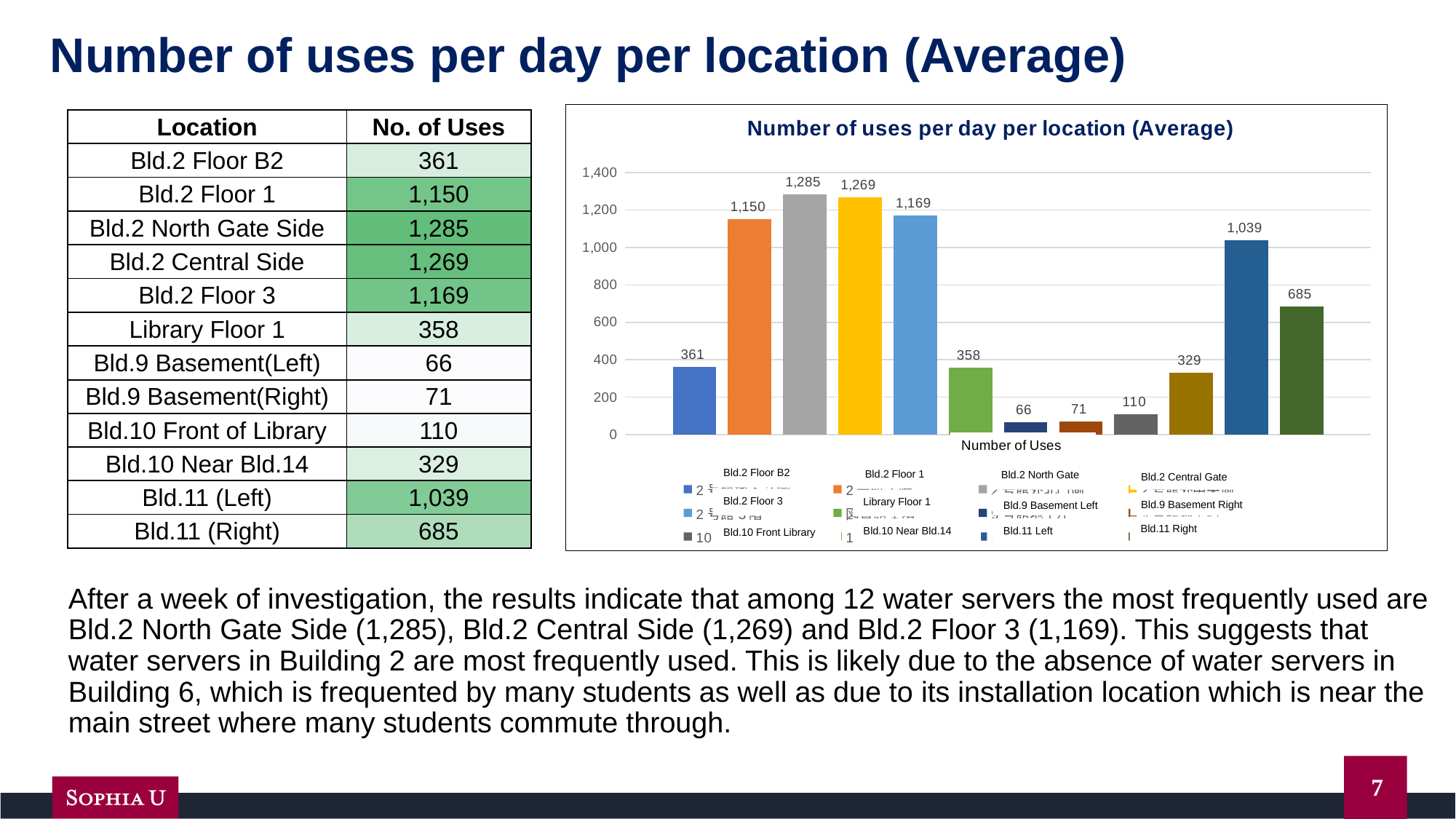

# Number of uses per day per location (Average)

### Chart: Number of uses per day per location (Average)

| Category | 2号館地下2階　 | 2号館1階　 | 2号館外北門側　 | 2号館外中央側　 | 2号館3階　 | 図書館1階 | 9号館地下左　 | 9号館地下右　 | 10号館外図書館前　 | 10号館外14号館側 | 11号館ピロティ左　 | 11号館ピロティ右　 |
|---|---|---|---|---|---|---|---|---|---|---|---|---|
| 利用回数 | 361.0 | 1150.0 | 1285.0 | 1269.0 | 1169.0 | 358.0 | 66.0 | 71.0 | 110.0 | 329.0 | 1039.0 | 685.0 |
| Location | No. of Uses |
| --- | --- |
| Bld.2 Floor B2 | 361 |
| Bld.2 Floor 1 | 1,150 |
| Bld.2 North Gate Side | 1,285 |
| Bld.2 Central Side | 1,269 |
| Bld.2 Floor 3 | 1,169 |
| Library Floor 1 | 358 |
| Bld.9 Basement(Left) | 66 |
| Bld.9 Basement(Right) | 71 |
| Bld.10 Front of Library | 110 |
| Bld.10 Near Bld.14 | 329 |
| Bld.11 (Left) | 1,039 |
| Bld.11 (Right) | 685 |
Bld.2 Floor B2
Bld.2 Floor 1
Bld.2 North Gate
Bld.2 Central Gate
Bld.2 Floor 3
Library Floor 1
Bld.9 Basement Right
Bld.9 Basement Left
Bld.11 Right
Bld.10 Near Bld.14
Bld.11 Left
Bld.10 Front Library
After a week of investigation, the results indicate that among 12 water servers the most frequently used are Bld.2 North Gate Side (1,285), Bld.2 Central Side (1,269) and Bld.2 Floor 3 (1,169). This suggests that water servers in Building 2 are most frequently used. This is likely due to the absence of water servers in Building 6, which is frequented by many students as well as due to its installation location which is near the main street where many students commute through.

7